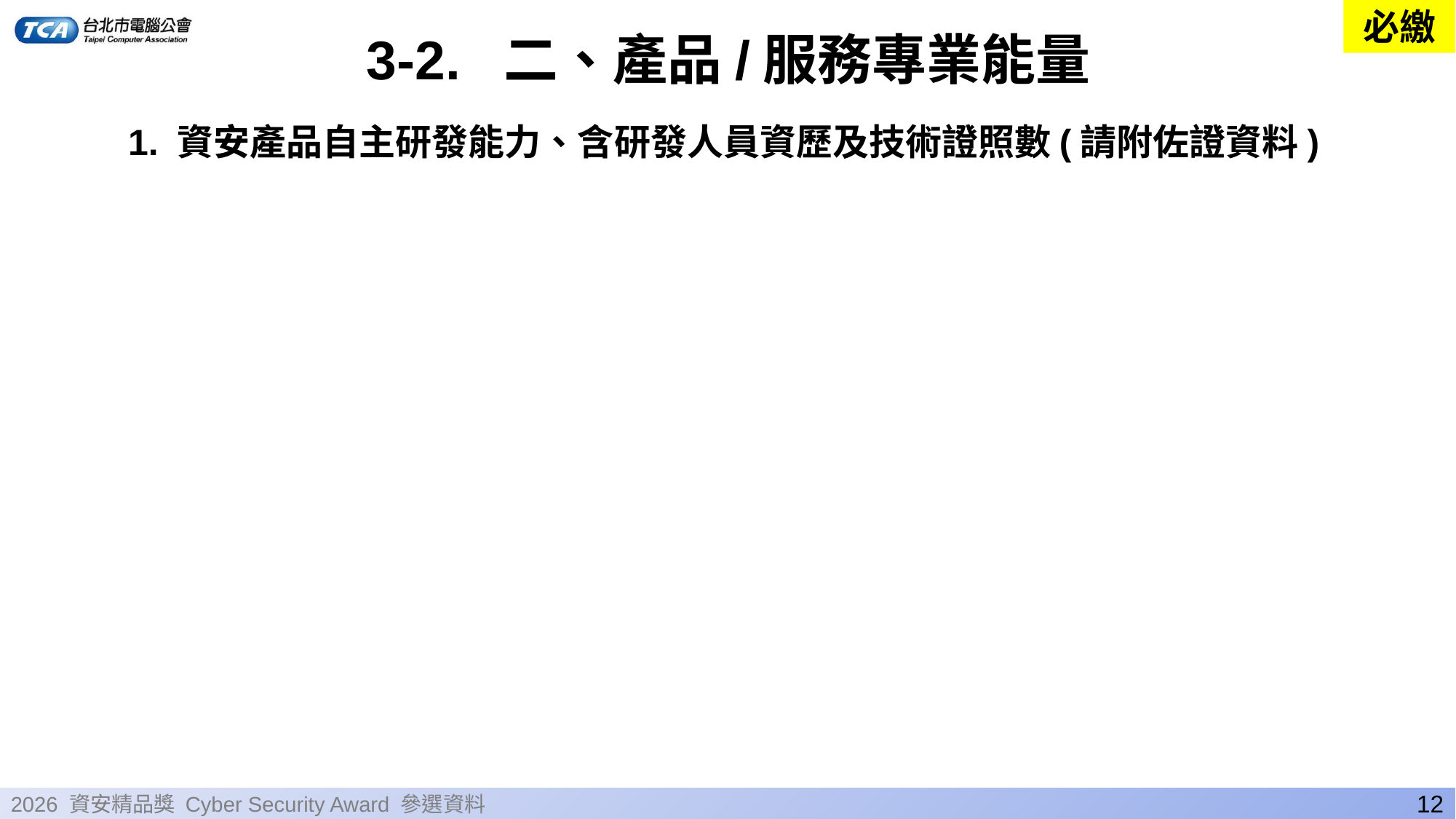

3-2.  二、產品/服務專業能量
必繳
1. 資安產品自主研發能力、含研發人員資歷及技術證照數(請附佐證資料)
12